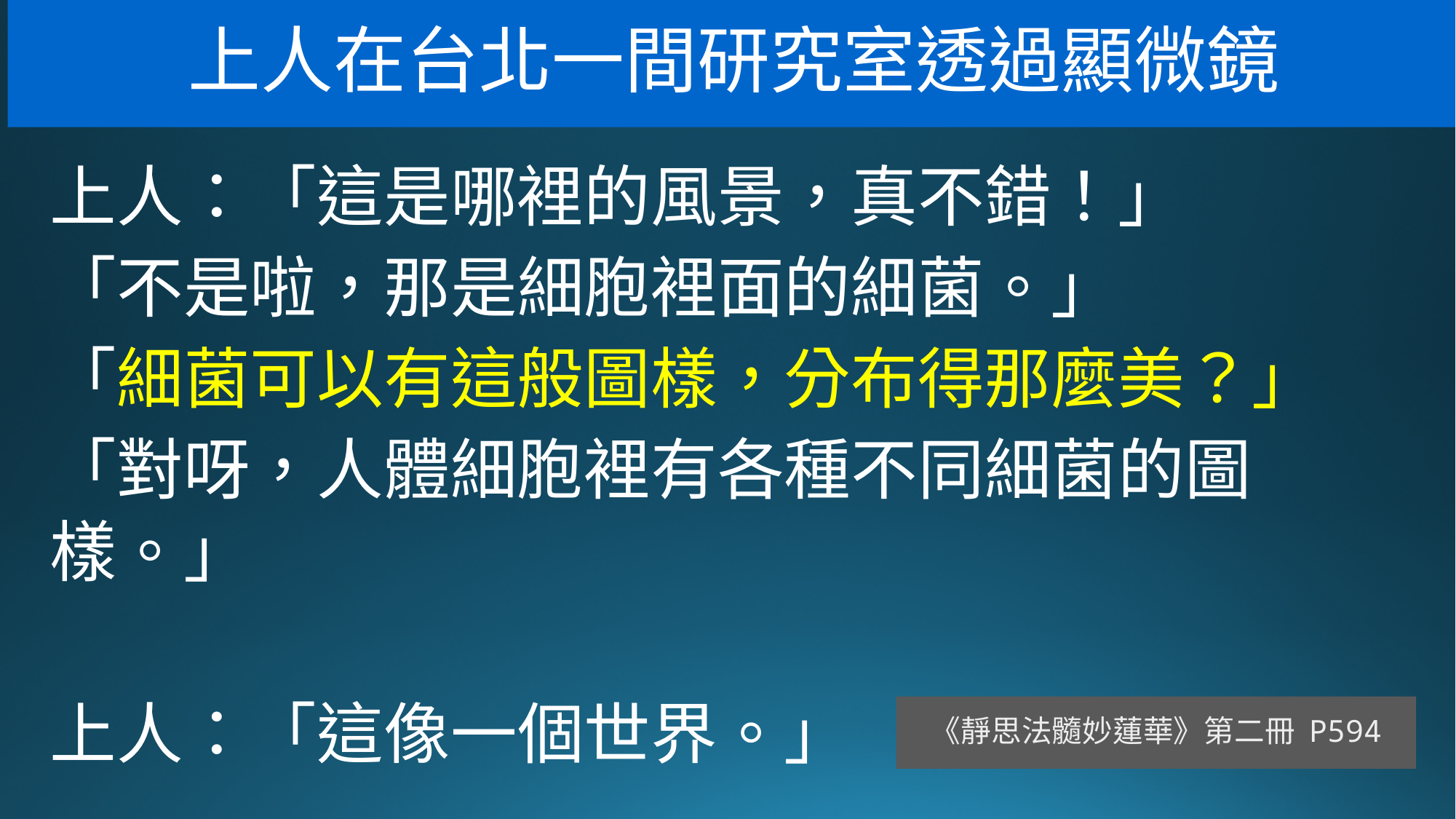

# 上人在台北一間研究室透過顯微鏡
上人：「這是哪裡的風景，真不錯！」
「不是啦，那是細胞裡面的細菌。」
「細菌可以有這般圖樣，分布得那麼美？」
「對呀，人體細胞裡有各種不同細菌的圖樣。」

上人：「這像一個世界。」
《靜思法髓妙蓮華》第二冊 P594